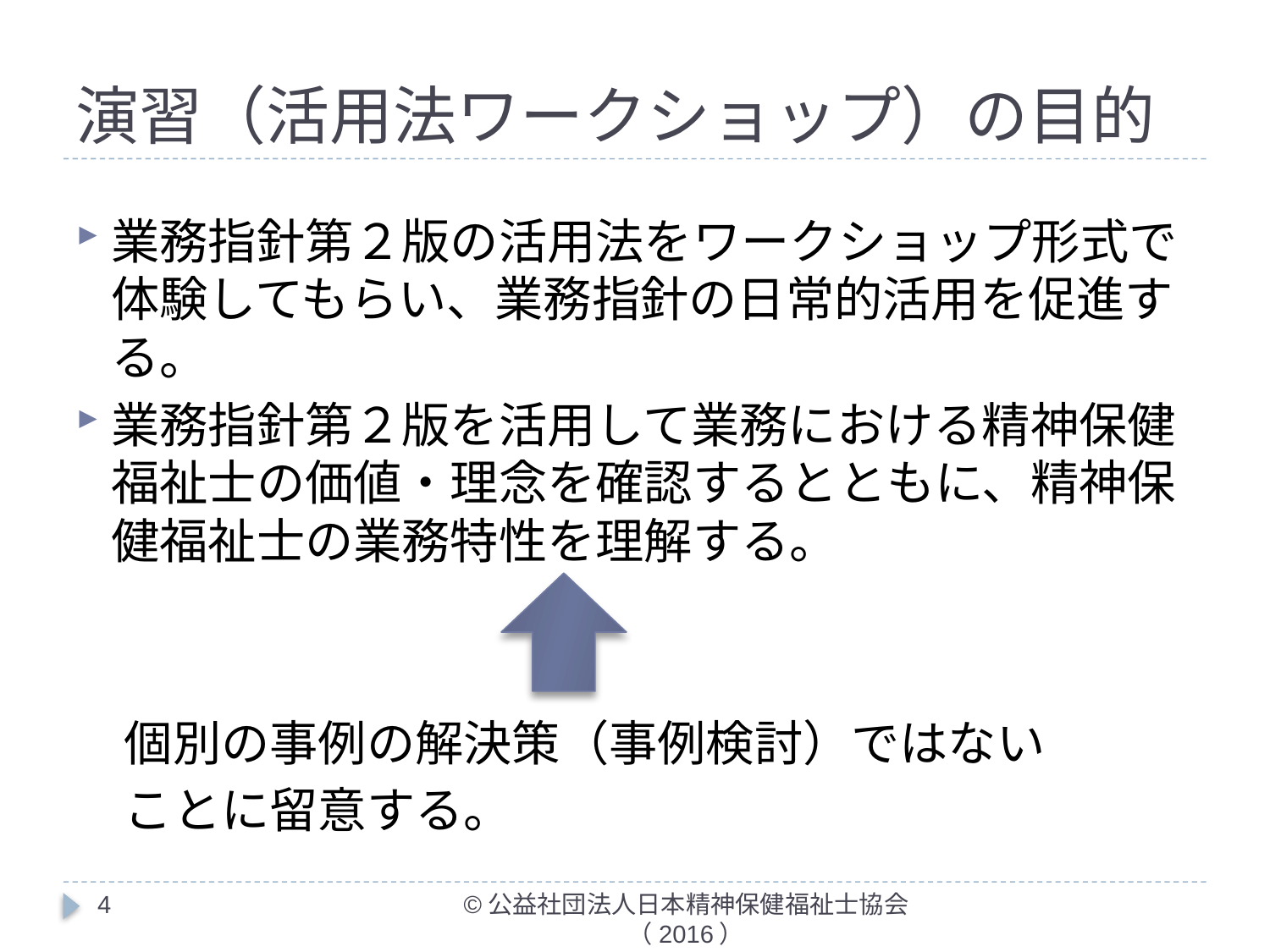

# 演習（活用法ワークショップ）の目的
業務指針第２版の活用法をワークショップ形式で体験してもらい、業務指針の日常的活用を促進する。
業務指針第２版を活用して業務における精神保健福祉士の価値・理念を確認するとともに、精神保健福祉士の業務特性を理解する。

　個別の事例の解決策（事例検討）ではない
　ことに留意する。

4
©公益社団法人日本精神保健福祉士協会（2016）